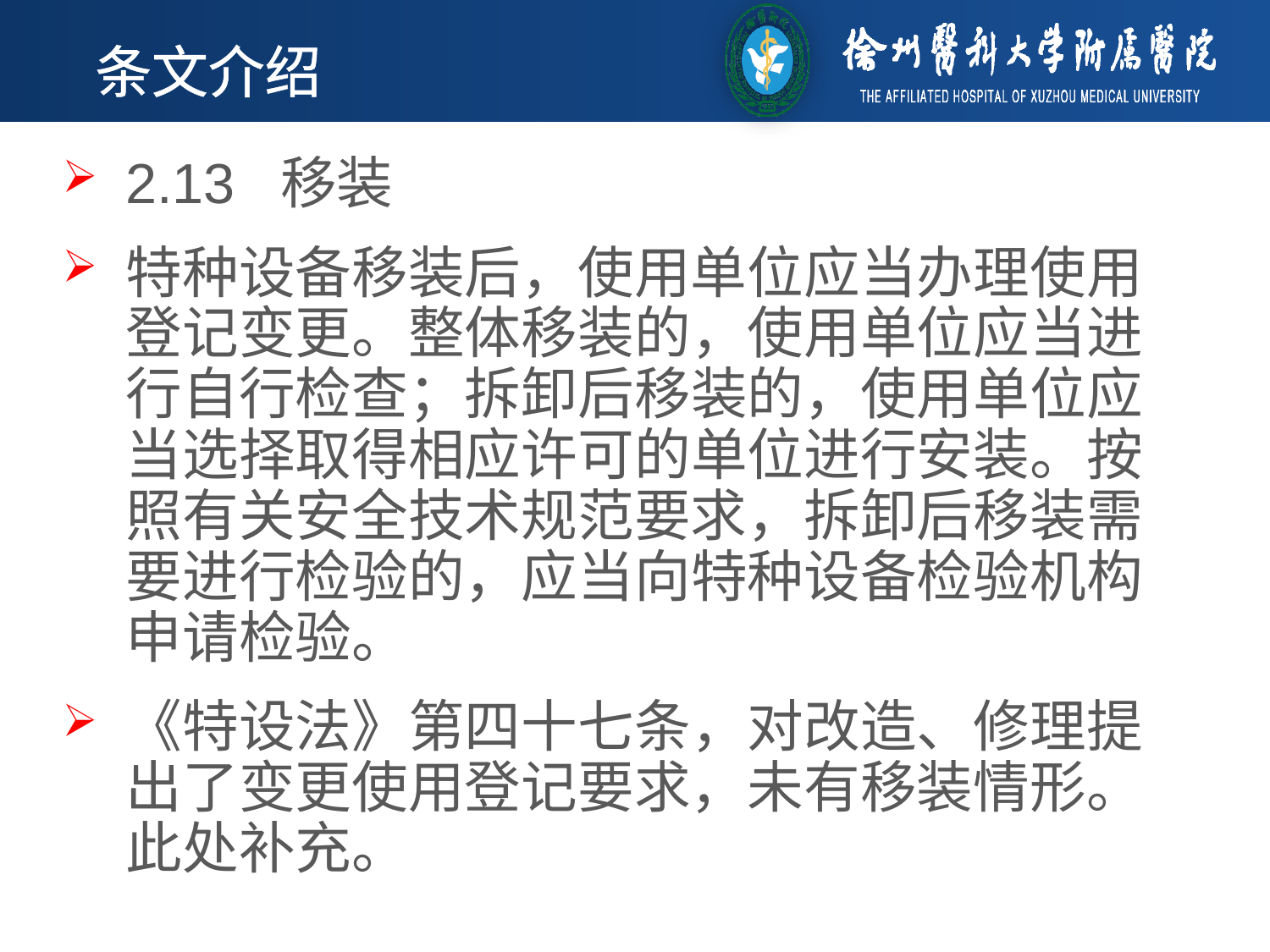

条文介绍

2.13  移装
特种设备移装后，使用单位应当办理使用登记变更。整体移装的，使用单位应当进行自行检查；拆卸后移装的，使用单位应当选择取得相应许可的单位进行安装。按照有关安全技术规范要求，拆卸后移装需要进行检验的，应当向特种设备检验机构申请检验。
《特设法》第四十七条，对改造、修理提出了变更使用登记要求，未有移装情形。此处补充。